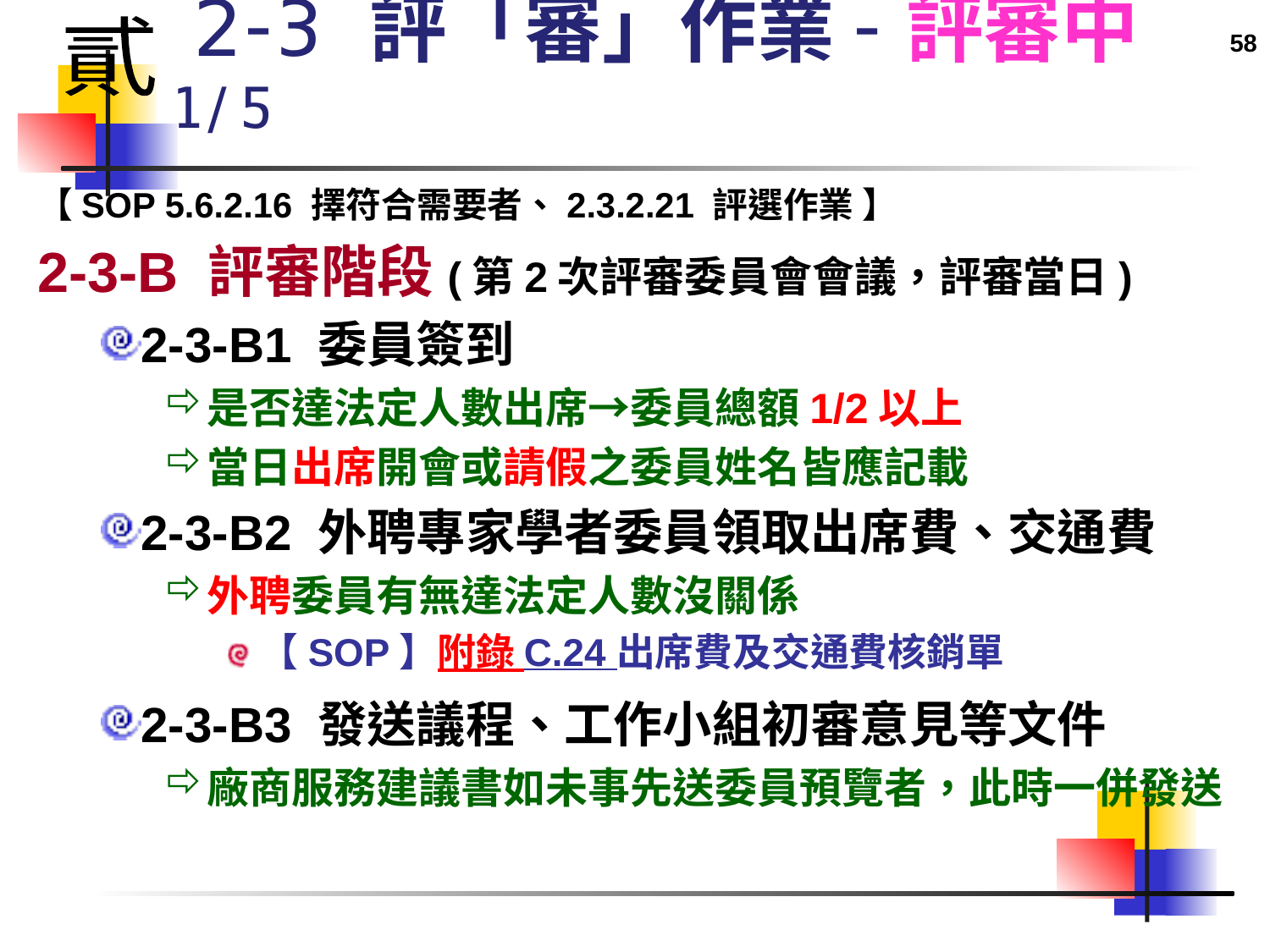

58
貳
# 2-3 評「審」作業-評審中 1/5
【SOP 5.6.2.16 擇符合需要者、2.3.2.21 評選作業 】
2-3-B 評審階段(第2次評審委員會會議，評審當日)
2-3-B1 委員簽到
是否達法定人數出席→委員總額1/2以上
當日出席開會或請假之委員姓名皆應記載
2-3-B2 外聘專家學者委員領取出席費、交通費
外聘委員有無達法定人數沒關係
【SOP】附錄 C.24 出席費及交通費核銷單
2-3-B3 發送議程、工作小組初審意見等文件
廠商服務建議書如未事先送委員預覽者，此時一併發送